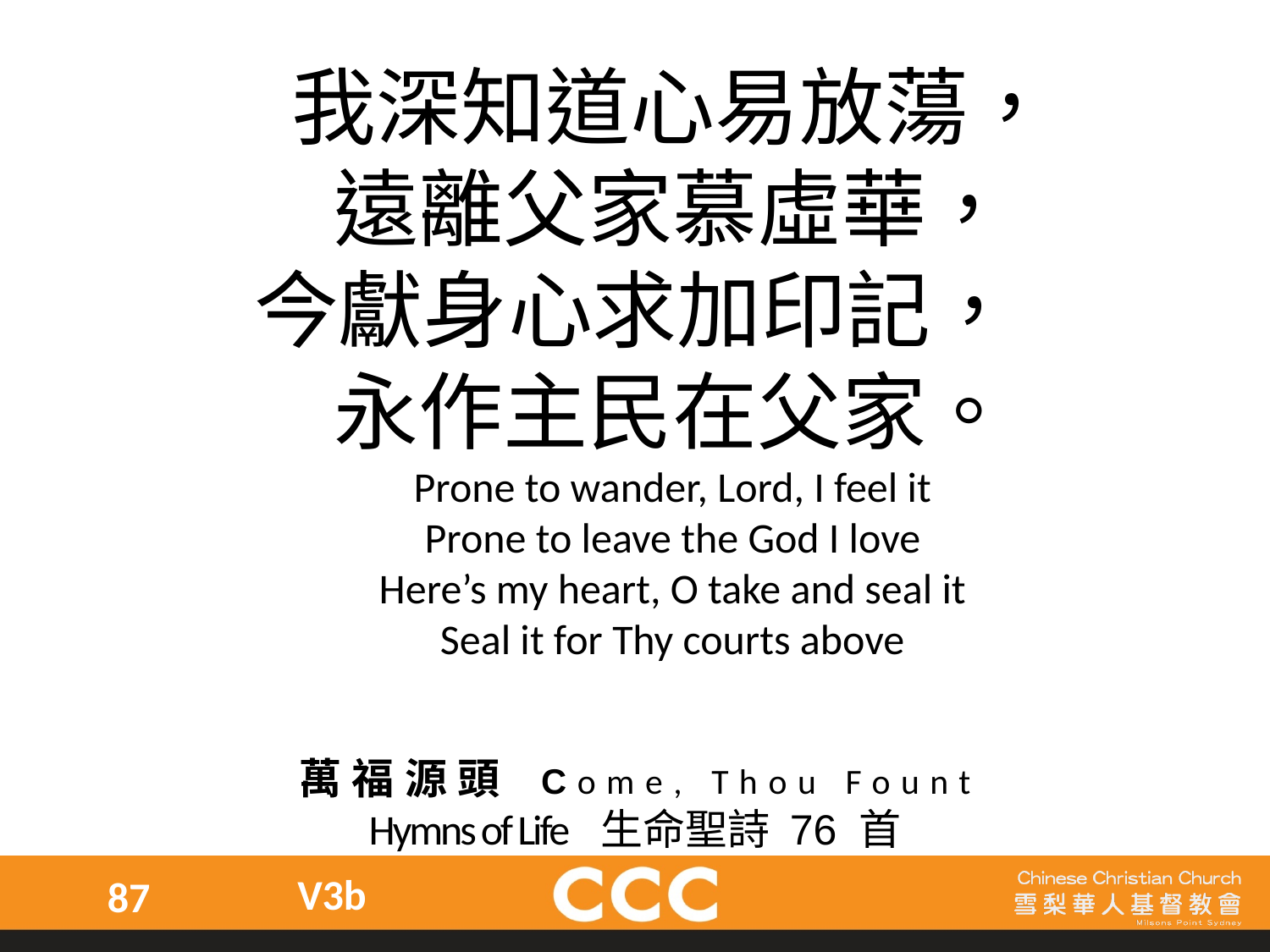

我深知道心易放蕩，
遠離父家慕虛華，
今獻身心求加印記，
永作主民在父家。
Prone to wander, Lord, I feel it
Prone to leave the God I love
Here’s my heart, O take and seal it
Seal it for Thy courts above
萬福源頭 Come, Thou Fount
Hymns of Life   生命聖詩 76 首
V3b
87